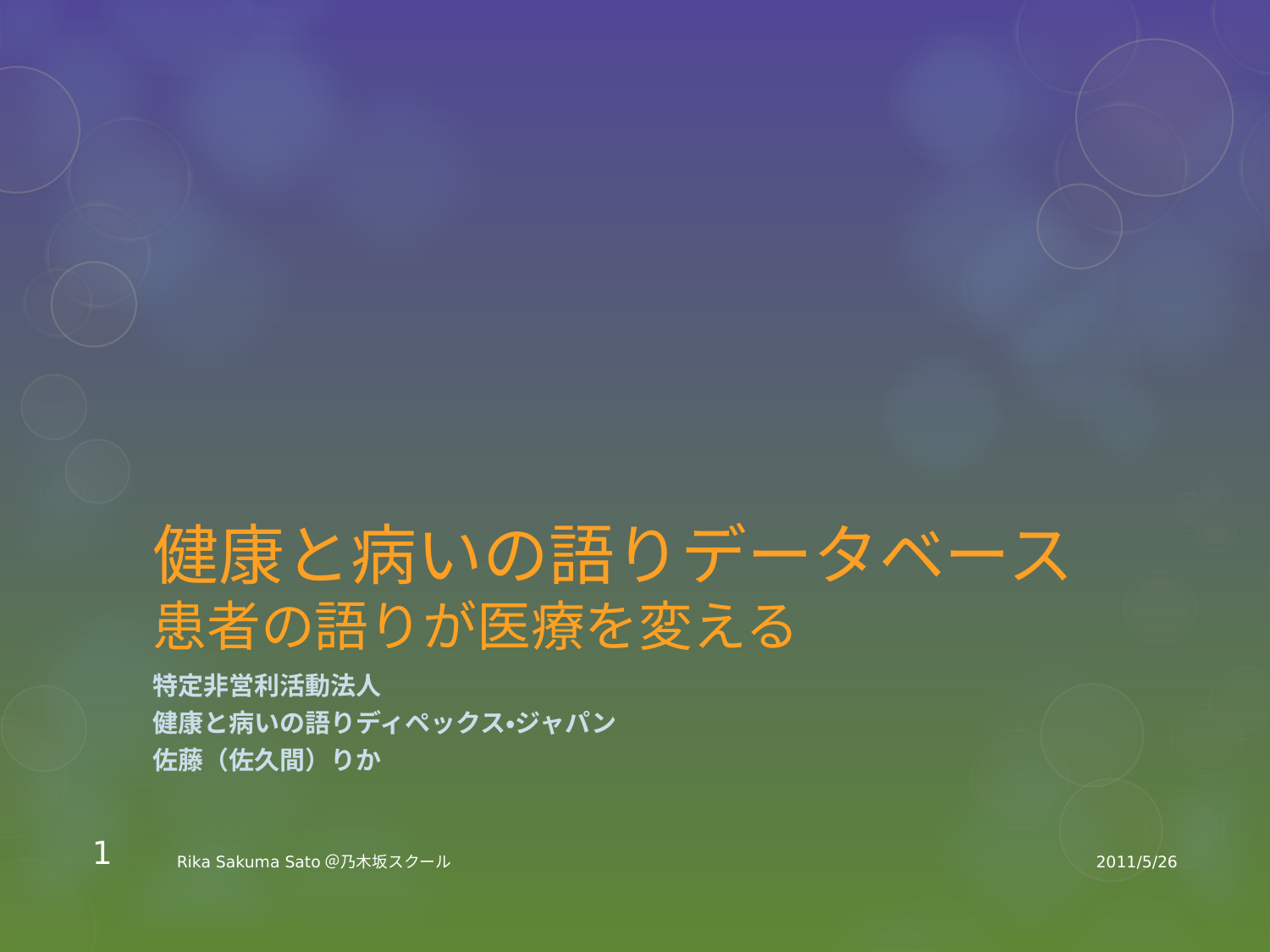

# 健康と病いの語りデータベース 患者の語りが医療を変える
特定非営利活動法人
健康と病いの語りディペックス・ジャパン
佐藤（佐久間）りか

1
Rika Sakuma Sato＠乃木坂スクール
2011/5/26